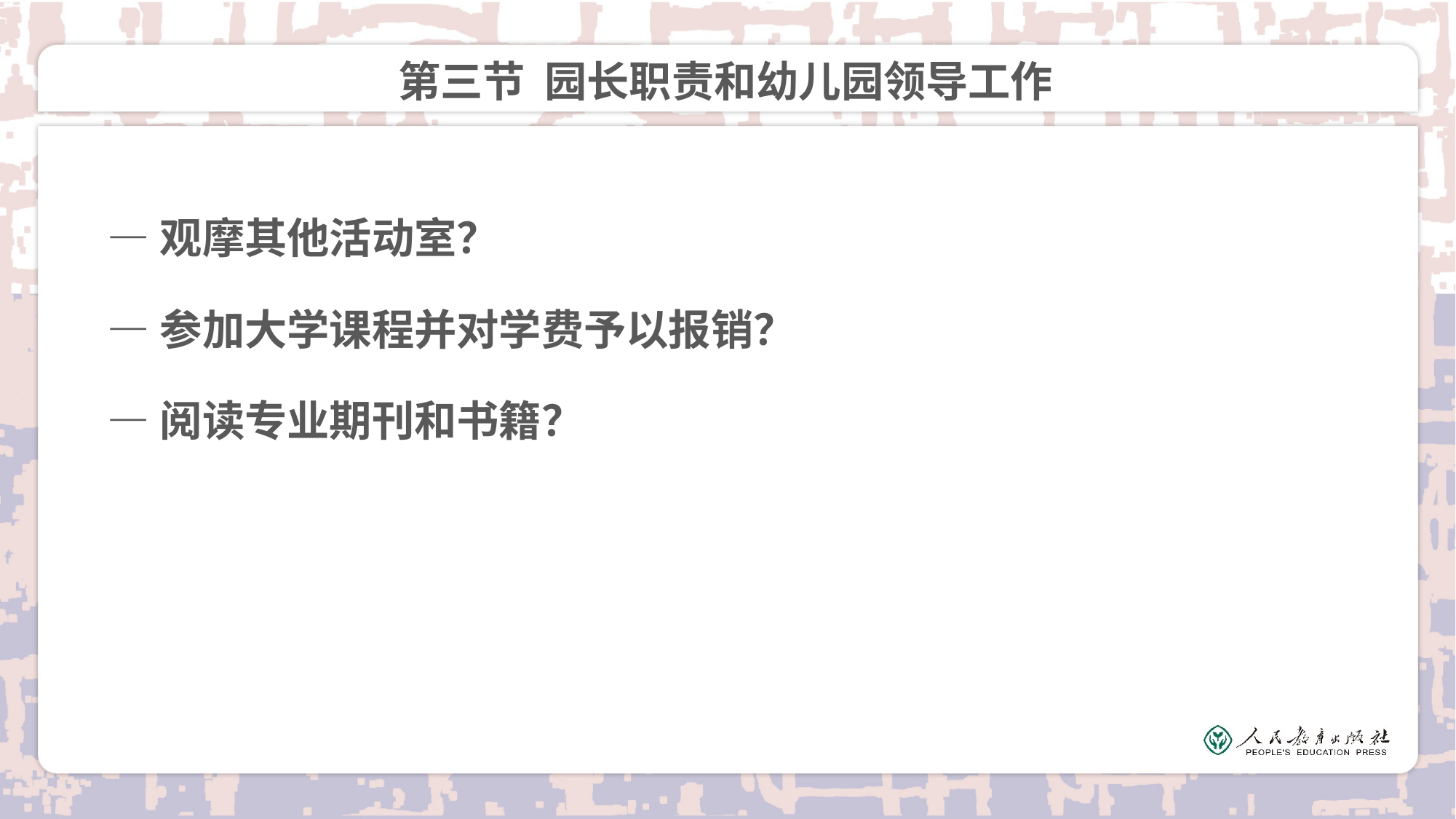

# 第三节  园长职责和幼儿园领导工作
—观摩其他活动室？
—参加大学课程并对学费予以报销？
—阅读专业期刊和书籍？